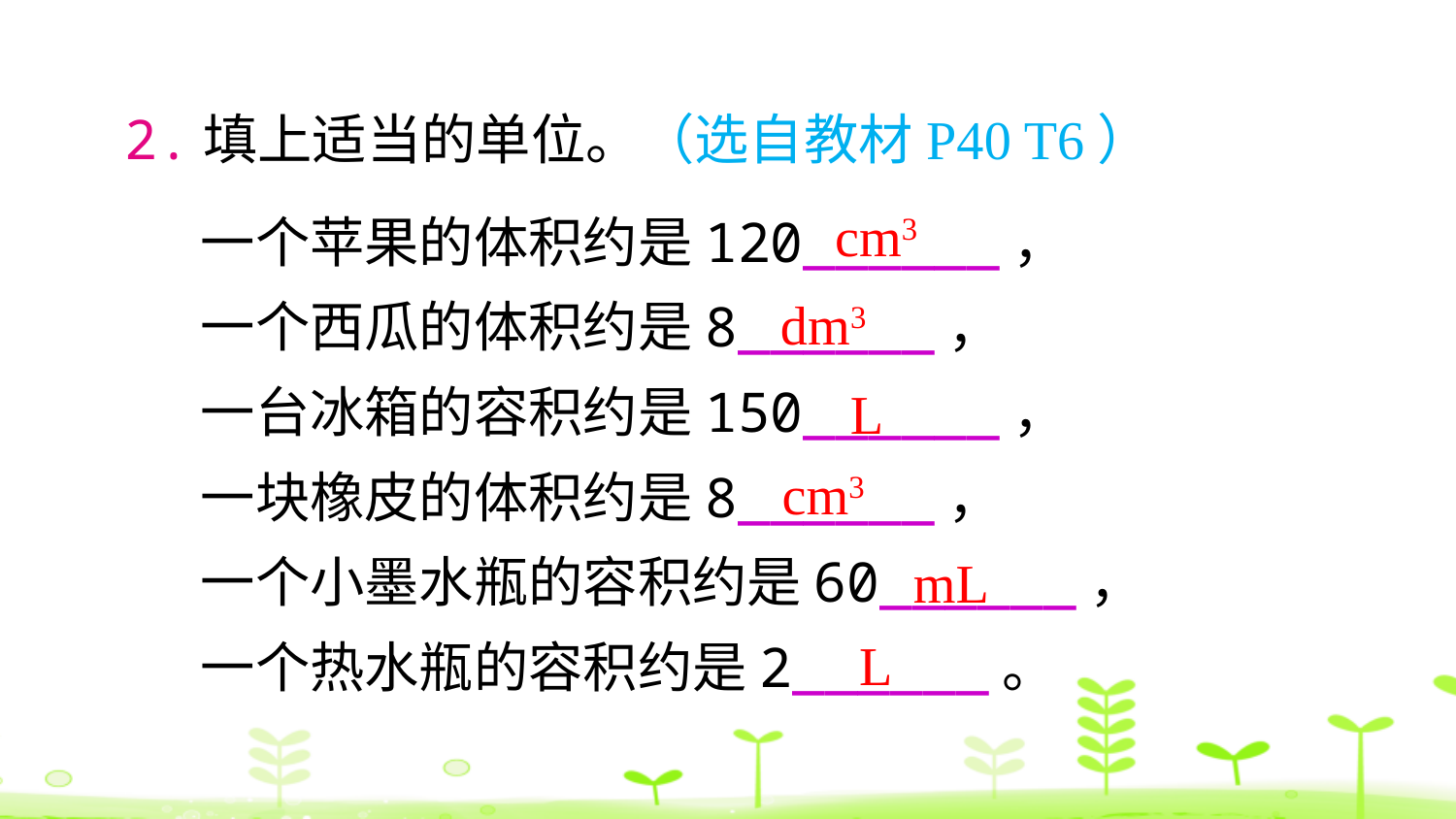

2.填上适当的单位。（选自教材P40 T6）
cm3
一个苹果的体积约是120______，
一个西瓜的体积约是8______，
一台冰箱的容积约是150______，
一块橡皮的体积约是8______，
一个小墨水瓶的容积约是60______，
一个热水瓶的容积约是2______。
dm3
L
cm3
mL
L